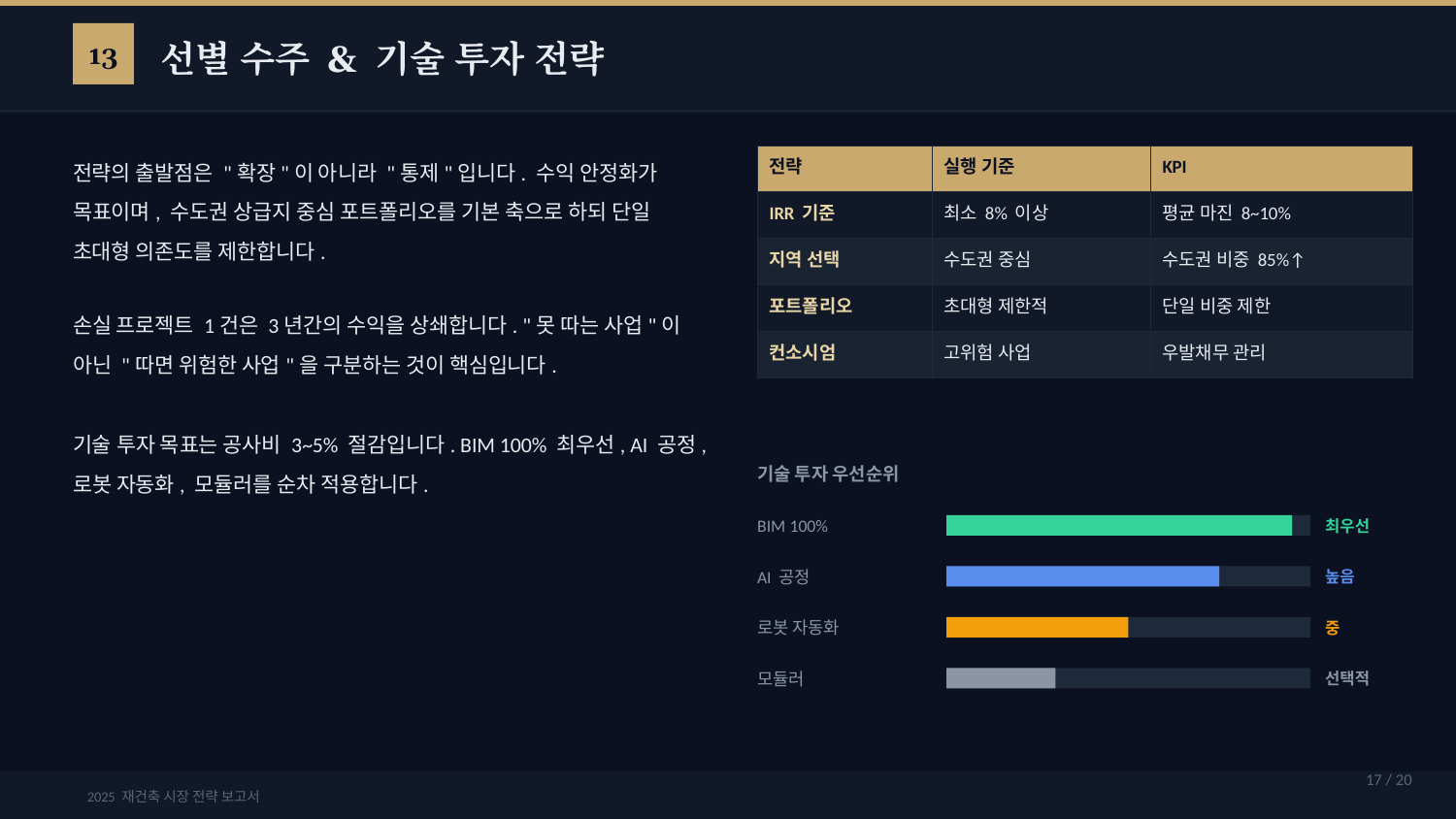

선별 수주 & 기술 투자 전략

13

전략의 출발점은 "확장"이 아니라 "통제"입니다. 수익 안정화가 목표이며, 수도권 상급지 중심 포트폴리오를 기본 축으로 하되 단일 초대형 의존도를 제한합니다.
| 전략 | 실행 기준 | KPI |
| --- | --- | --- |
| IRR 기준 | 최소 8% 이상 | 평균 마진 8~10% |
| 지역 선택 | 수도권 중심 | 수도권 비중 85%↑ |
| 포트폴리오 | 초대형 제한적 | 단일 비중 제한 |
| 컨소시엄 | 고위험 사업 | 우발채무 관리 |
손실 프로젝트 1건은 3년간의 수익을 상쇄합니다. "못 따는 사업"이 아닌 "따면 위험한 사업"을 구분하는 것이 핵심입니다.
기술 투자 목표는 공사비 3~5% 절감입니다. BIM 100% 최우선, AI 공정, 로봇 자동화, 모듈러를 순차 적용합니다.
기술 투자 우선순위
BIM 100%
최우선

AI 공정
높음

로봇 자동화
중

모듈러
선택적

17 / 20

2025 재건축 시장 전략 보고서